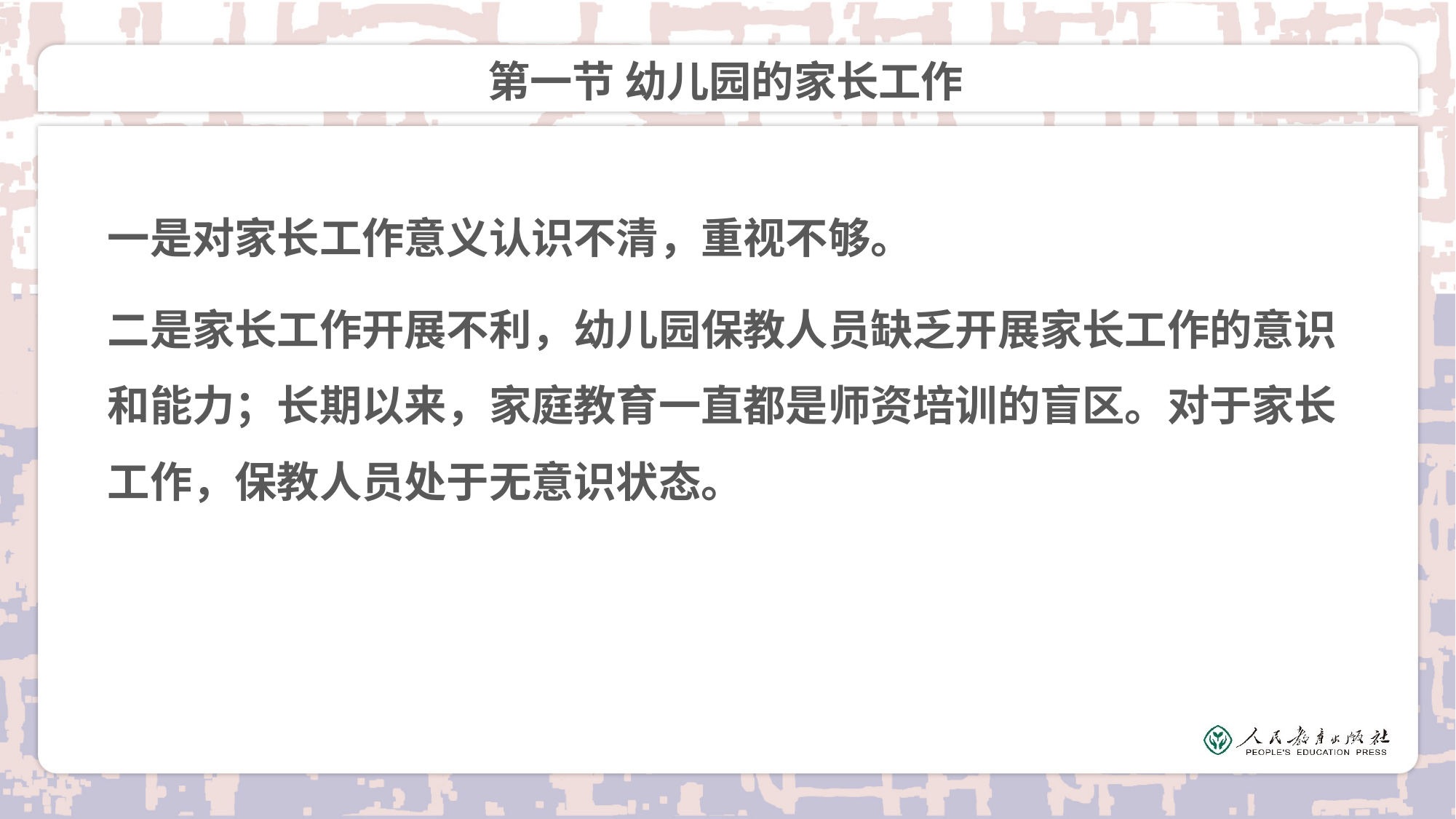

# 第一节 幼儿园的家长工作
一是对家长工作意义认识不清，重视不够。
二是家长工作开展不利，幼儿园保教人员缺乏开展家长工作的意识和能力；长期以来，家庭教育一直都是师资培训的盲区。对于家长工作，保教人员处于无意识状态。